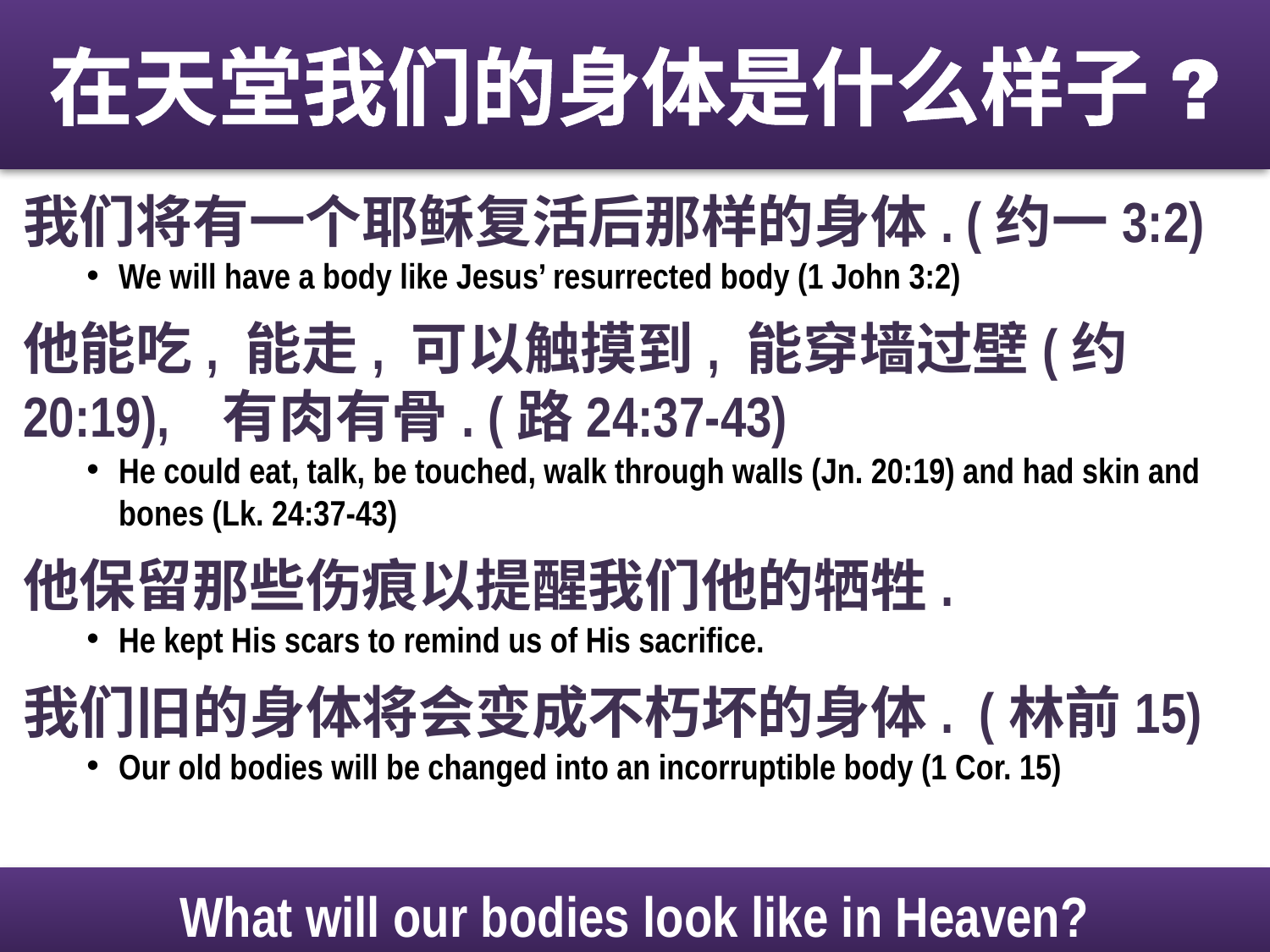

在天堂我们的身体是什么样子?
我们将有一个耶稣复活后那样的身体. (约一3:2)
We will have a body like Jesus’ resurrected body (1 John 3:2)

他能吃, 能走, 可以触摸到, 能穿墙过壁(约20:19),   有肉有骨. (路24:37-43)
He could eat, talk, be touched, walk through walls (Jn. 20:19) and had skin and bones (Lk. 24:37-43)

他保留那些伤痕以提醒我们他的牺牲.
He kept His scars to remind us of His sacrifice.

我们旧的身体将会变成不朽坏的身体.  (林前15)
Our old bodies will be changed into an incorruptible body (1 Cor. 15)
What will our bodies look like in Heaven?